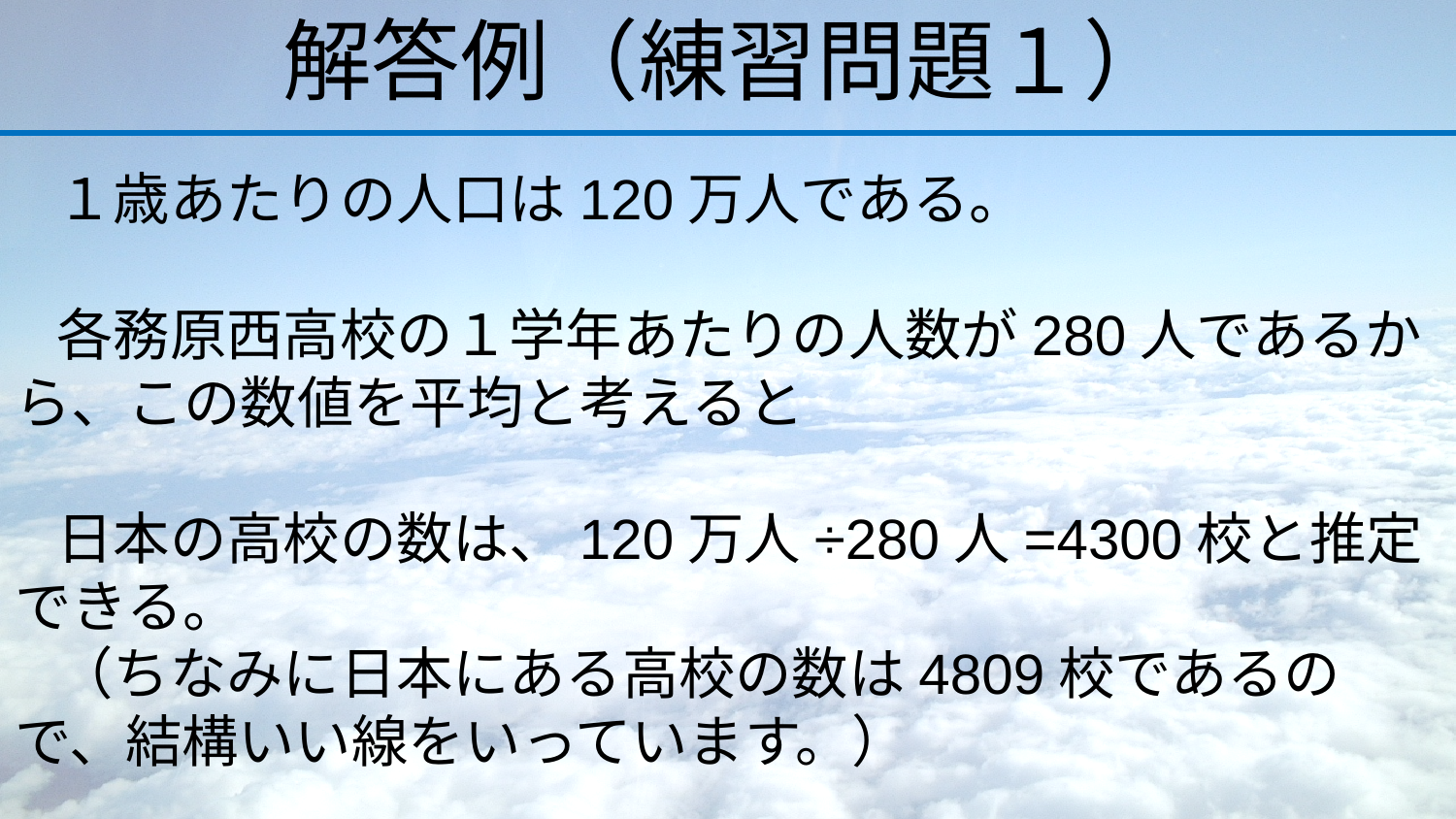

# 解答例（練習問題１）
１歳あたりの人口は120万人である。

各務原西高校の１学年あたりの人数が280人であるから、この数値を平均と考えると

日本の高校の数は、120万人÷280人=4300校と推定できる。
（ちなみに日本にある高校の数は4809校であるので、結構いい線をいっています。）